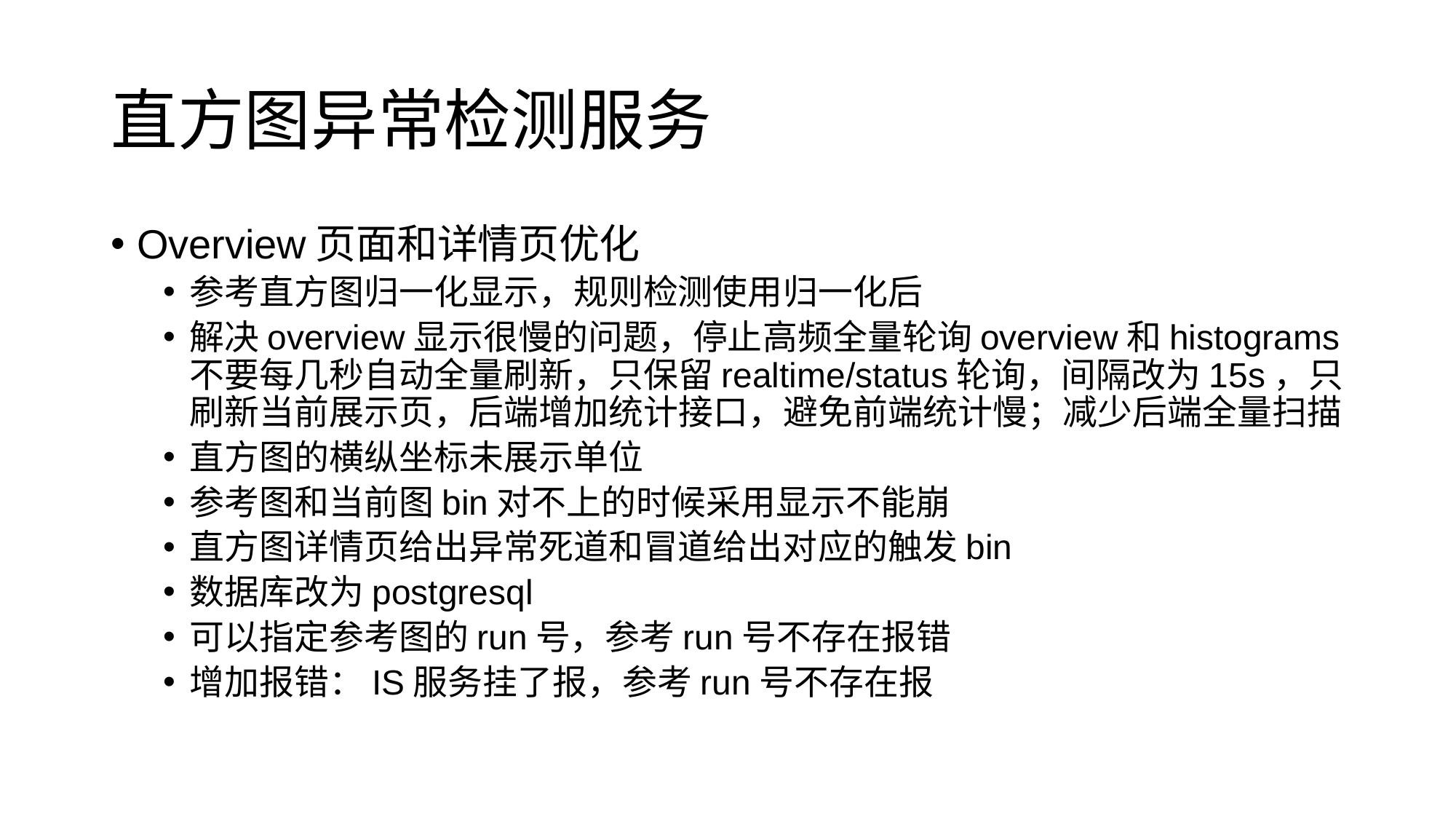

# 直方图异常检测服务
Overview页面和详情页优化
参考直方图归一化显示，规则检测使用归一化后
解决overview显示很慢的问题，停止高频全量轮询overview和histograms不要每几秒自动全量刷新，只保留realtime/status轮询，间隔改为15s，只刷新当前展示页，后端增加统计接口，避免前端统计慢；减少后端全量扫描
直方图的横纵坐标未展示单位
参考图和当前图bin对不上的时候采用显示不能崩
直方图详情页给出异常死道和冒道给出对应的触发bin
数据库改为postgresql
可以指定参考图的run号，参考run号不存在报错
增加报错：IS服务挂了报，参考run号不存在报